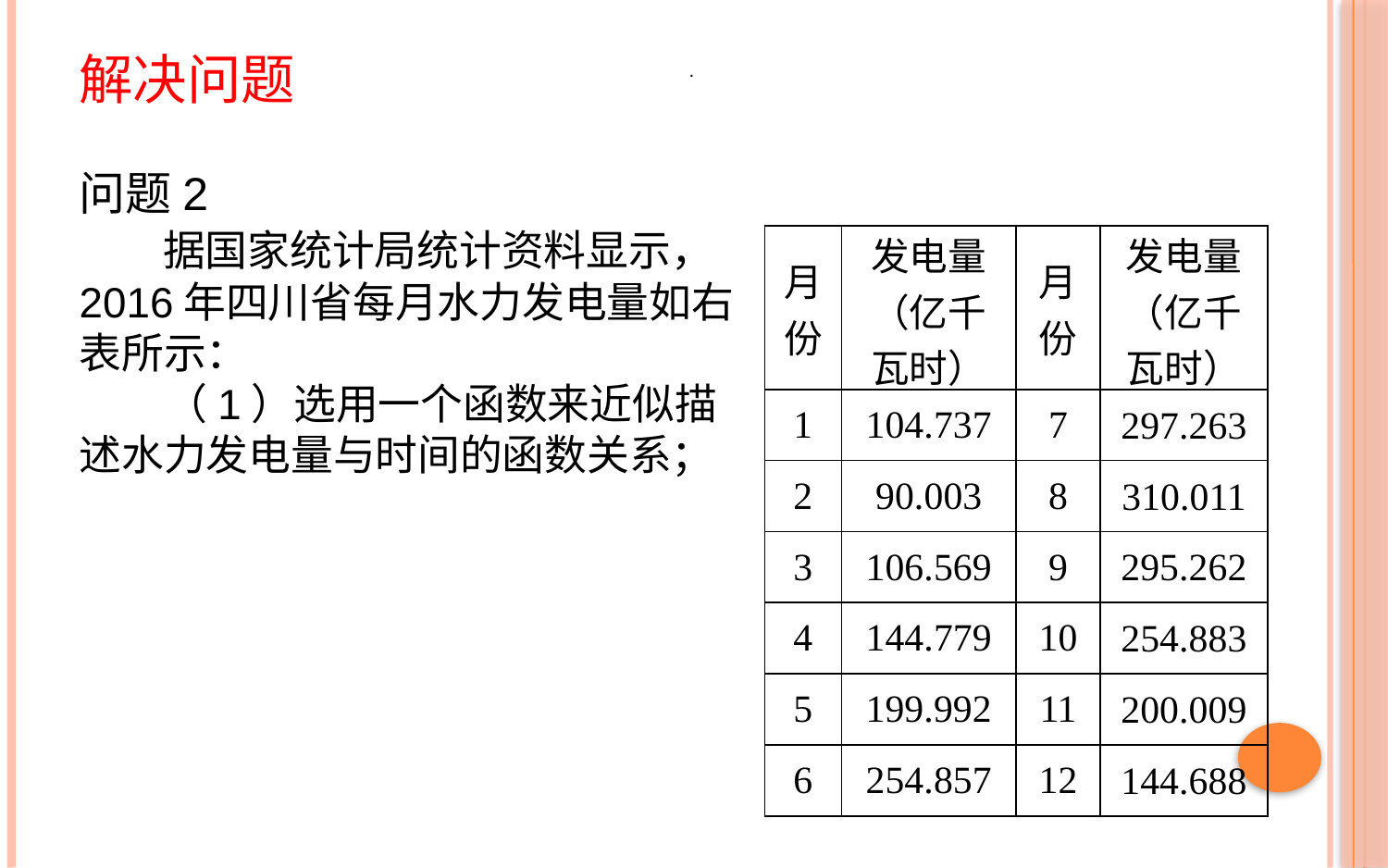

解决问题
.
问题2
       据国家统计局统计资料显示，2016年四川省每月水力发电量如右表所示：
        （1）选用一个函数来近似描述水力发电量与时间的函数关系；

| 月份 | 发电量（亿千瓦时） | 月份 | 发电量（亿千瓦时） |
| --- | --- | --- | --- |
| 1 | 104.737 | 7 | 297.263 |
| 2 | 90.003 | 8 | 310.011 |
| 3 | 106.569 | 9 | 295.262 |
| 4 | 144.779 | 10 | 254.883 |
| 5 | 199.992 | 11 | 200.009 |
| 6 | 254.857 | 12 | 144.688 |